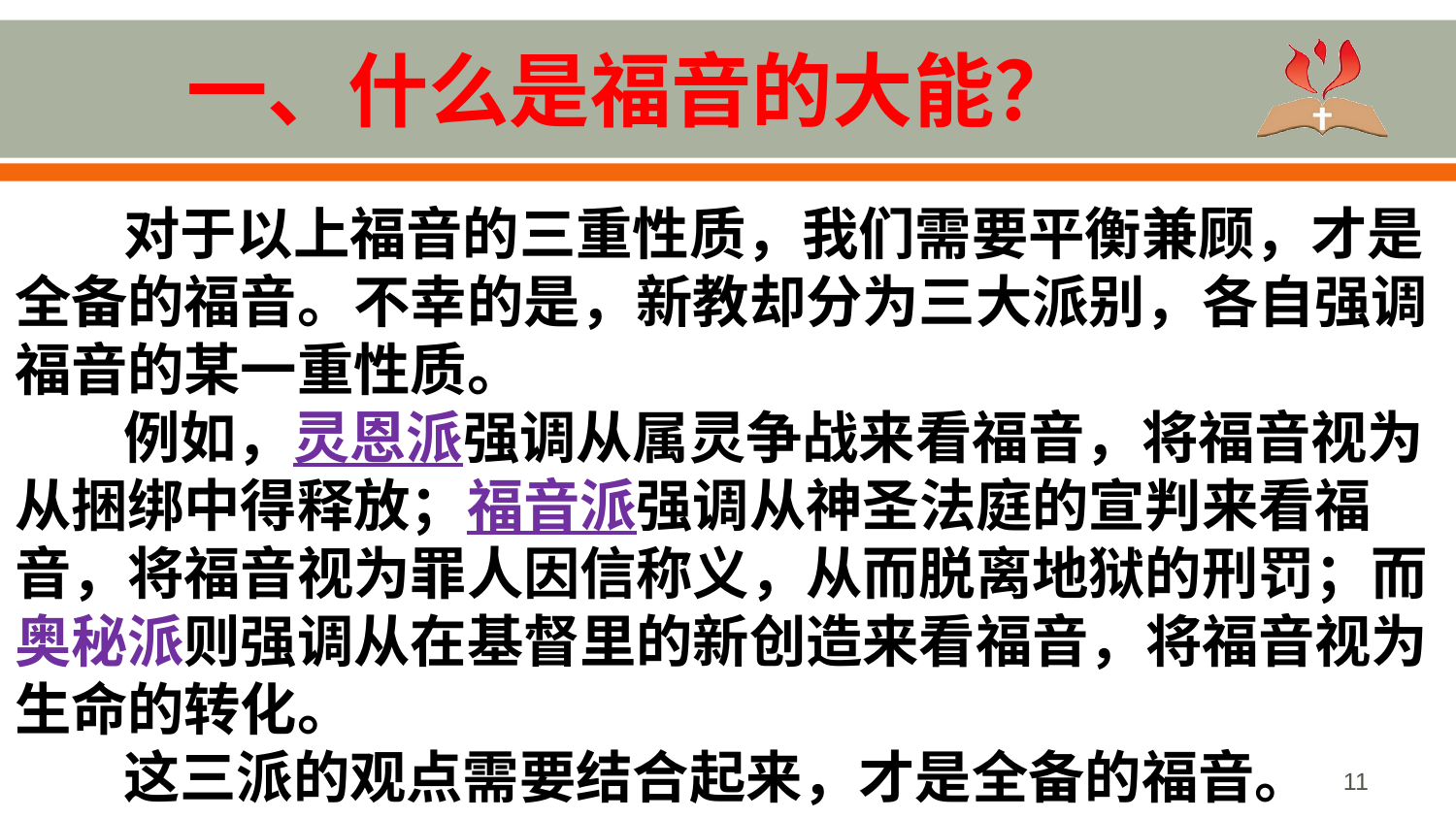

# 一、什么是福音的大能？
对于以上福音的三重性质，我们需要平衡兼顾，才是全备的福音。不幸的是，新教却分为三大派别，各自强调福音的某一重性质。
例如，灵恩派强调从属灵争战来看福音，将福音视为从捆绑中得释放；福音派强调从神圣法庭的宣判来看福音，将福音视为罪人因信称义，从而脱离地狱的刑罚；而奥秘派则强调从在基督里的新创造来看福音，将福音视为生命的转化。
这三派的观点需要结合起来，才是全备的福音。

11